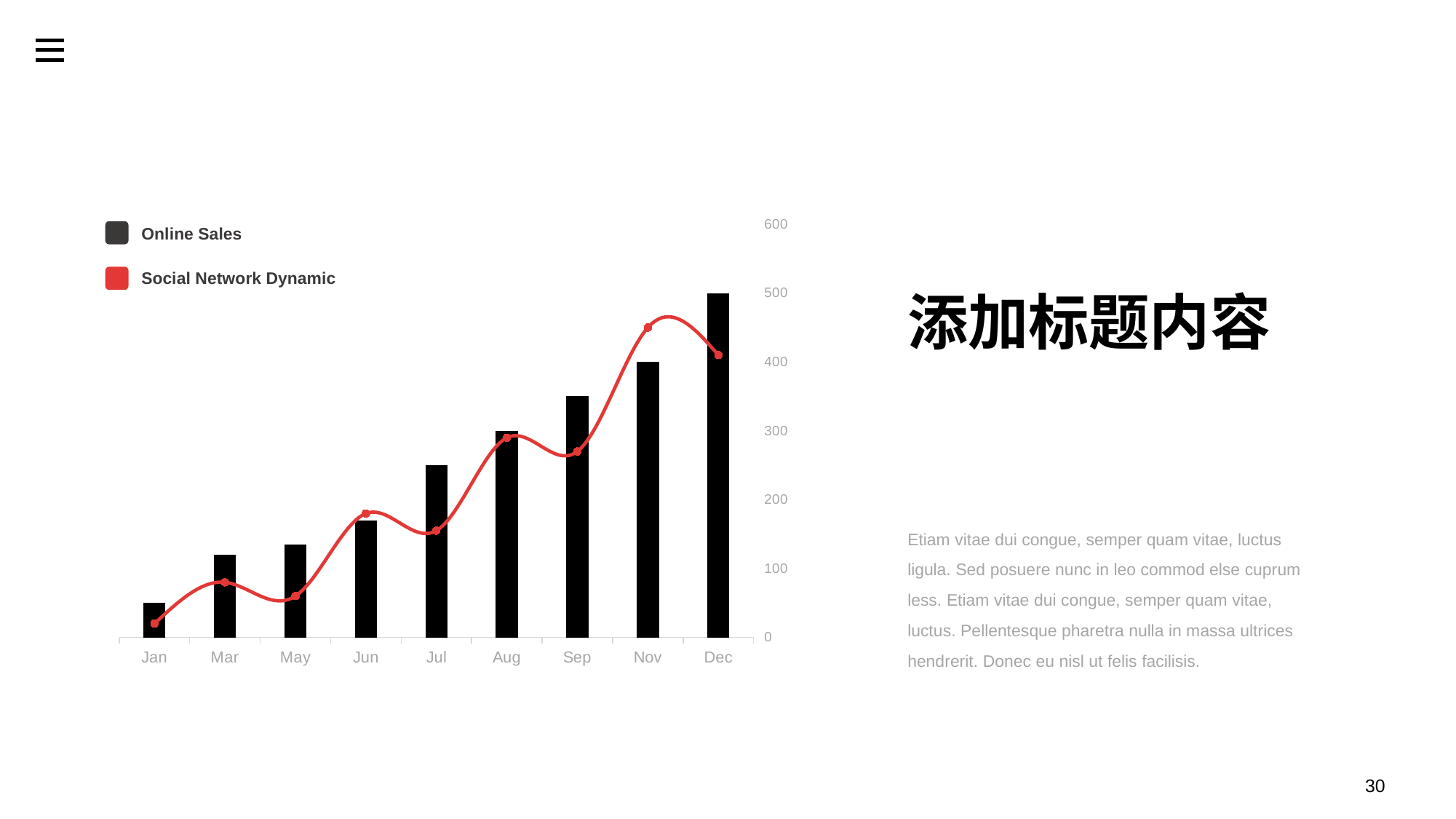

### Chart

| Category | Ser 1 | Ser 2 |
|---|---|---|
| Jan | 50.0 | 20.0 |
| Mar | 120.0 | 80.0 |
| May | 135.0 | 60.0 |
| Jun | 170.0 | 180.0 |
| Jul | 250.0 | 155.0 |
| Aug | 300.0 | 290.0 |
| Sep | 350.0 | 270.0 |
| Nov | 400.0 | 450.0 |
| Dec | 500.0 | 410.0 |
Online Sales

Social Network Dynamic

添加标题内容
Etiam vitae dui congue, semper quam vitae, luctus ligula. Sed posuere nunc in leo commod else cuprum less. Etiam vitae dui congue, semper quam vitae, luctus. Pellentesque pharetra nulla in massa ultrices hendrerit. Donec eu nisl ut felis facilisis.